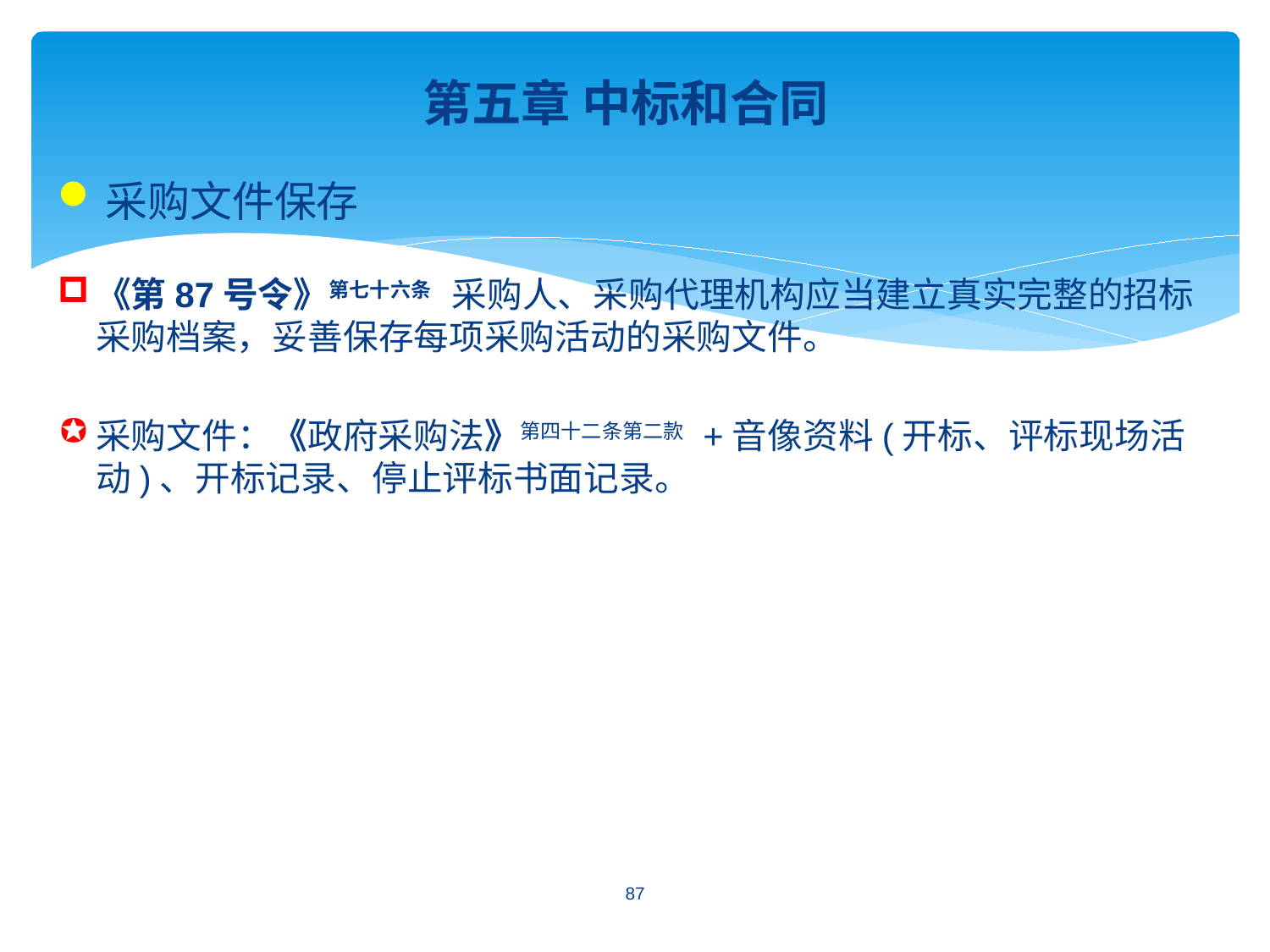

第五章 中标和合同
采购文件保存
《第87号令》第七十六条　采购人、采购代理机构应当建立真实完整的招标采购档案，妥善保存每项采购活动的采购文件。

采购文件：《政府采购法》第四十二条第二款   +音像资料(开标、评标现场活动)、开标记录、停止评标书面记录。

87